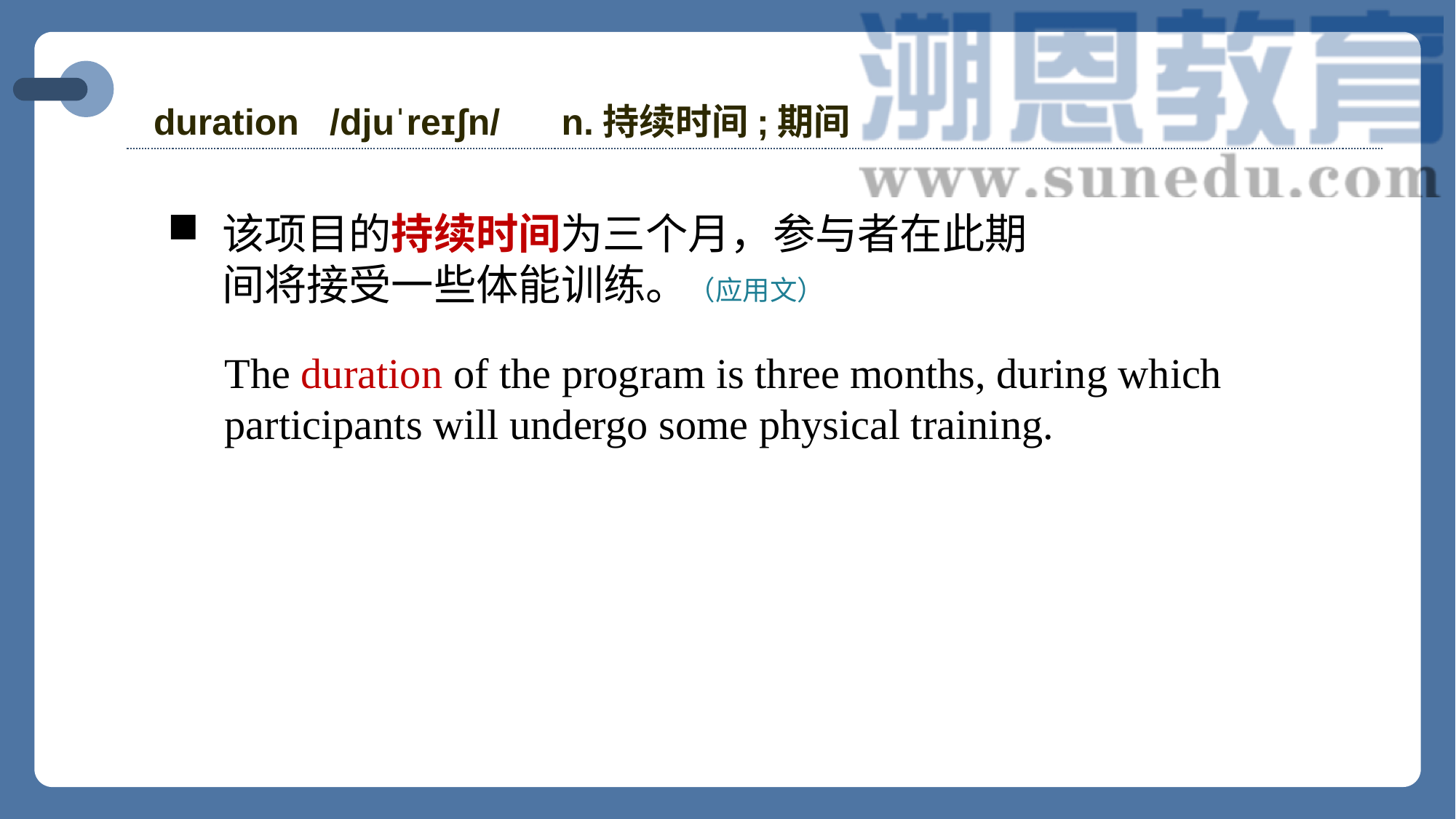

duration   /djuˈreɪʃn/      n.持续时间;期间
该项目的持续时间为三个月，参与者在此期间将接受一些体能训练。（应用文）
The duration of the program is three months, during which participants will undergo some physical training.